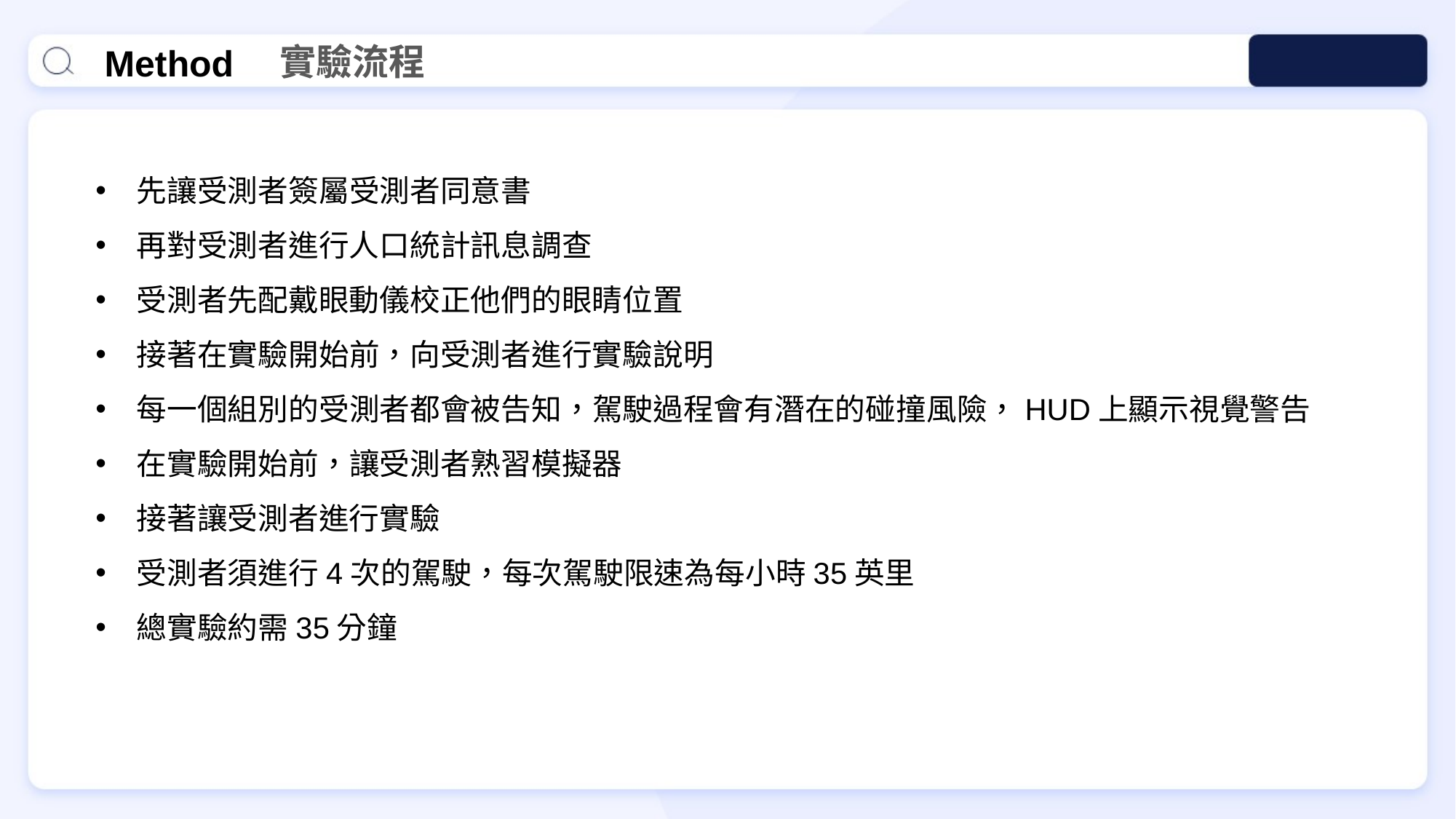

實驗流程
Method
先讓受測者簽屬受測者同意書
再對受測者進行人口統計訊息調查
受測者先配戴眼動儀校正他們的眼睛位置
接著在實驗開始前，向受測者進行實驗說明
每一個組別的受測者都會被告知，駕駛過程會有潛在的碰撞風險，HUD上顯示視覺警告
在實驗開始前，讓受測者熟習模擬器
接著讓受測者進行實驗
受測者須進行4次的駕駛，每次駕駛限速為每小時35英里
總實驗約需35分鐘